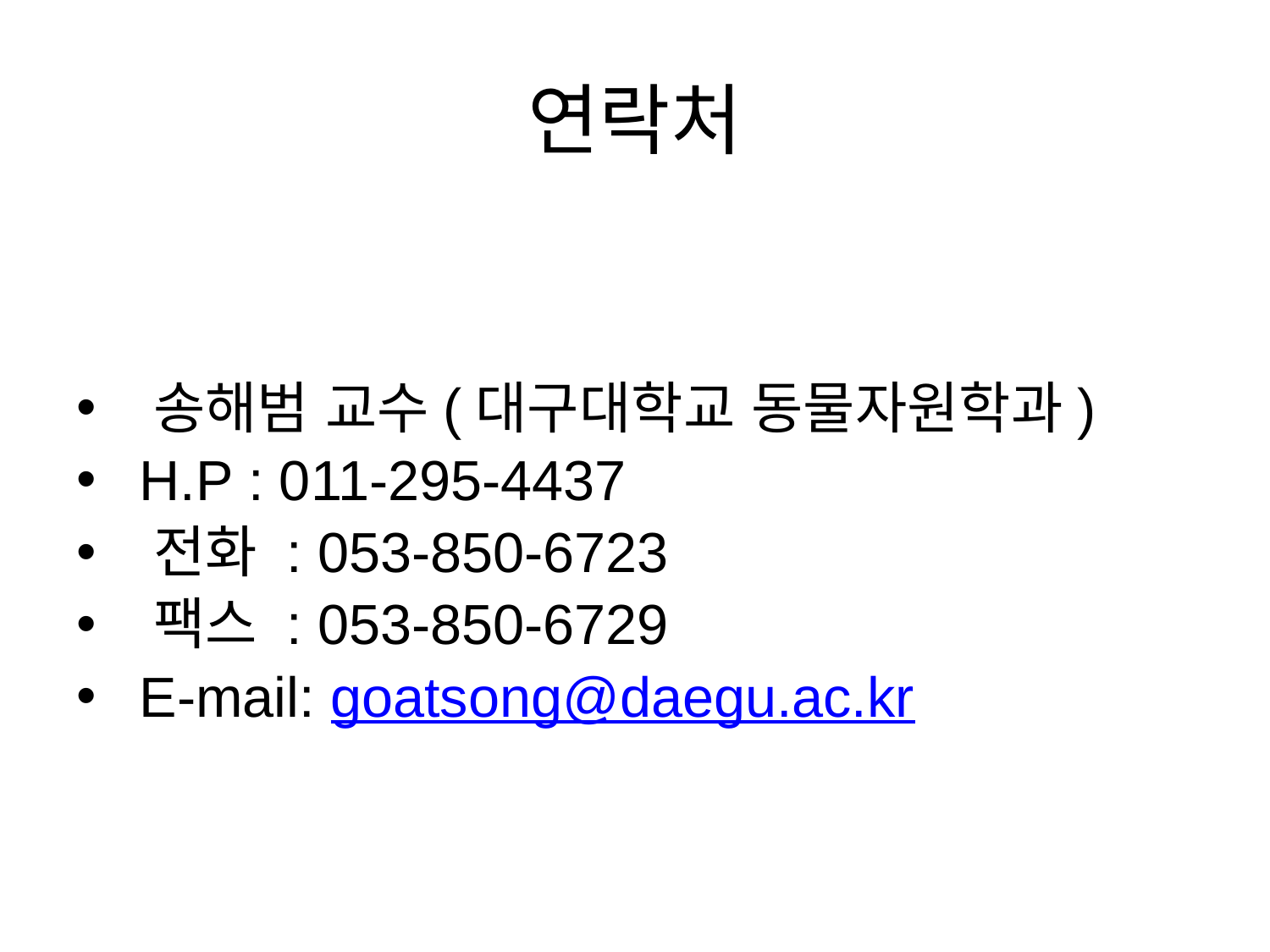

# 연락처

 송해범 교수(대구대학교 동물자원학과)
 H.P : 011-295-4437
 전화 : 053-850-6723
 팩스 : 053-850-6729
 E-mail: goatsong@daegu.ac.kr